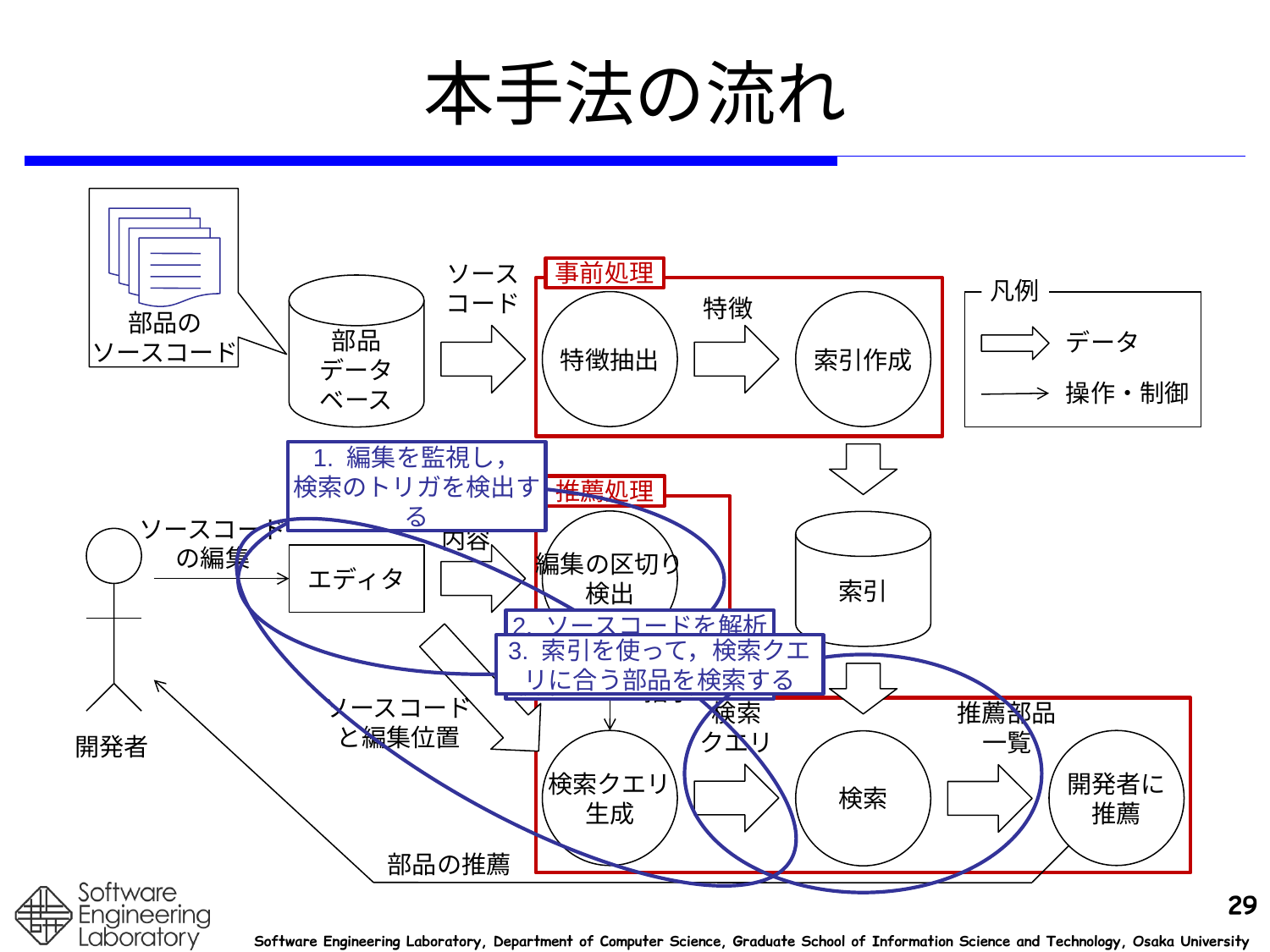

# 本手法の流れ

ソース
コード
事前処理
部品
データ
ベース
凡例

特徴抽出
索引作成

特徴
部品の
ソースコード

データ
操作・制御

1. 編集を監視し，
検索のトリガを検出する

推薦処理
編集
内容

編集の区切り
検出
索引
ソースコードの編集

エディタ

2. ソースコードを解析し，
検索クエリを生成する

3. 索引を使って，検索クエリに合う部品を検索する

検索開始
指示

ソースコード
と編集位置
検索
クエリ
推薦部品一覧
検索クエリ
生成
開発者に
推薦
開発者
検索

部品の推薦